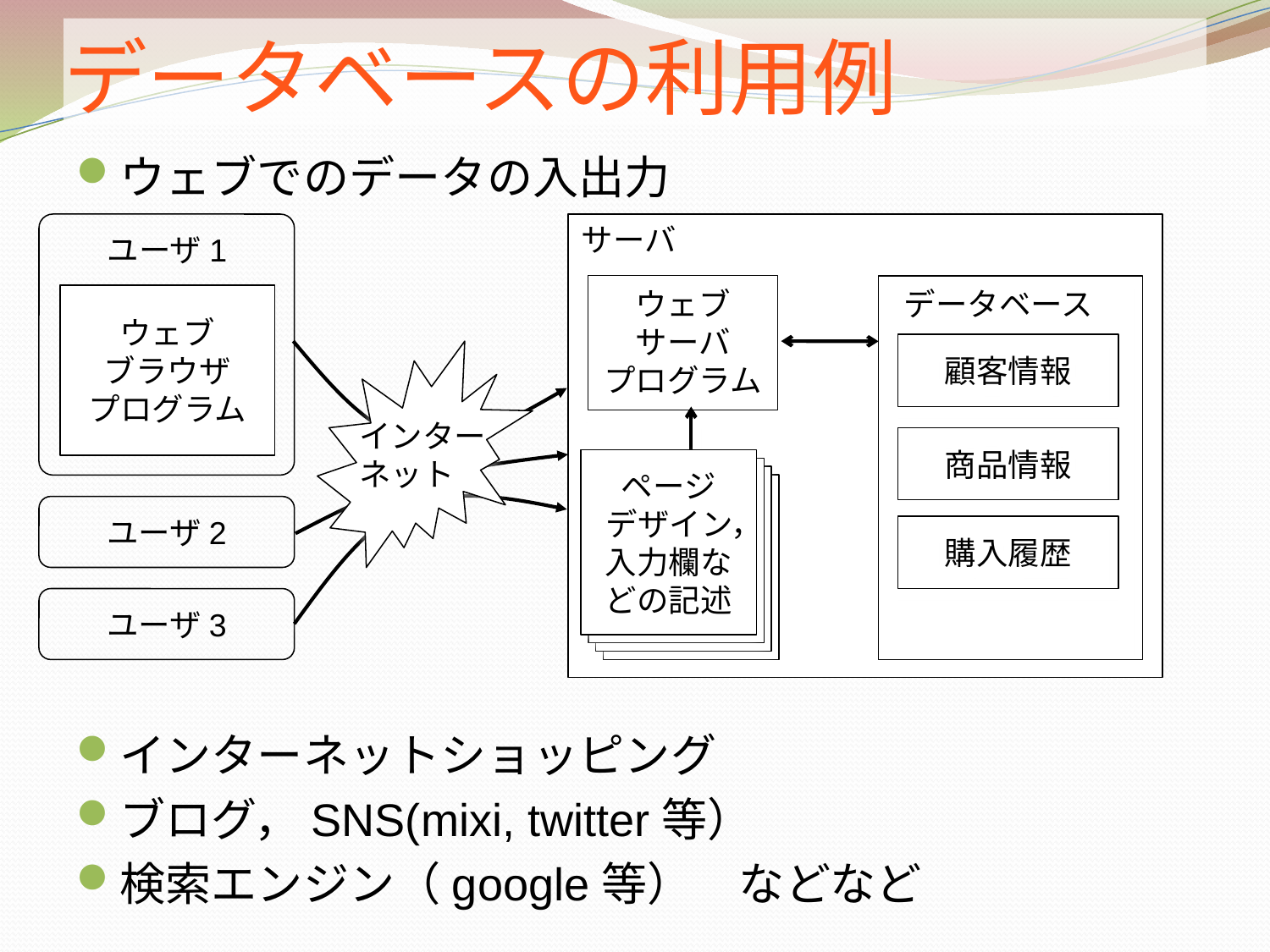

# データベースの利用例
ウェブでのデータの入出力

インターネットショッピング
ブログ，SNS(mixi, twitter等）
検索エンジン（google等）　などなど

サーバ
ユーザ1

ウェブ
サーバ
プログラム
データベース
ウェブ
ブラウザ
プログラム
顧客情報

インター
ネット
商品情報
ページ
デザイン，
入力欄などの記述

ページ
デザイン，
入力欄などの記述
ページ
デザイン，
入力欄などの記述
ページ
デザイン，
入力欄などの記述

ユーザ2
購入履歴
ユーザ3